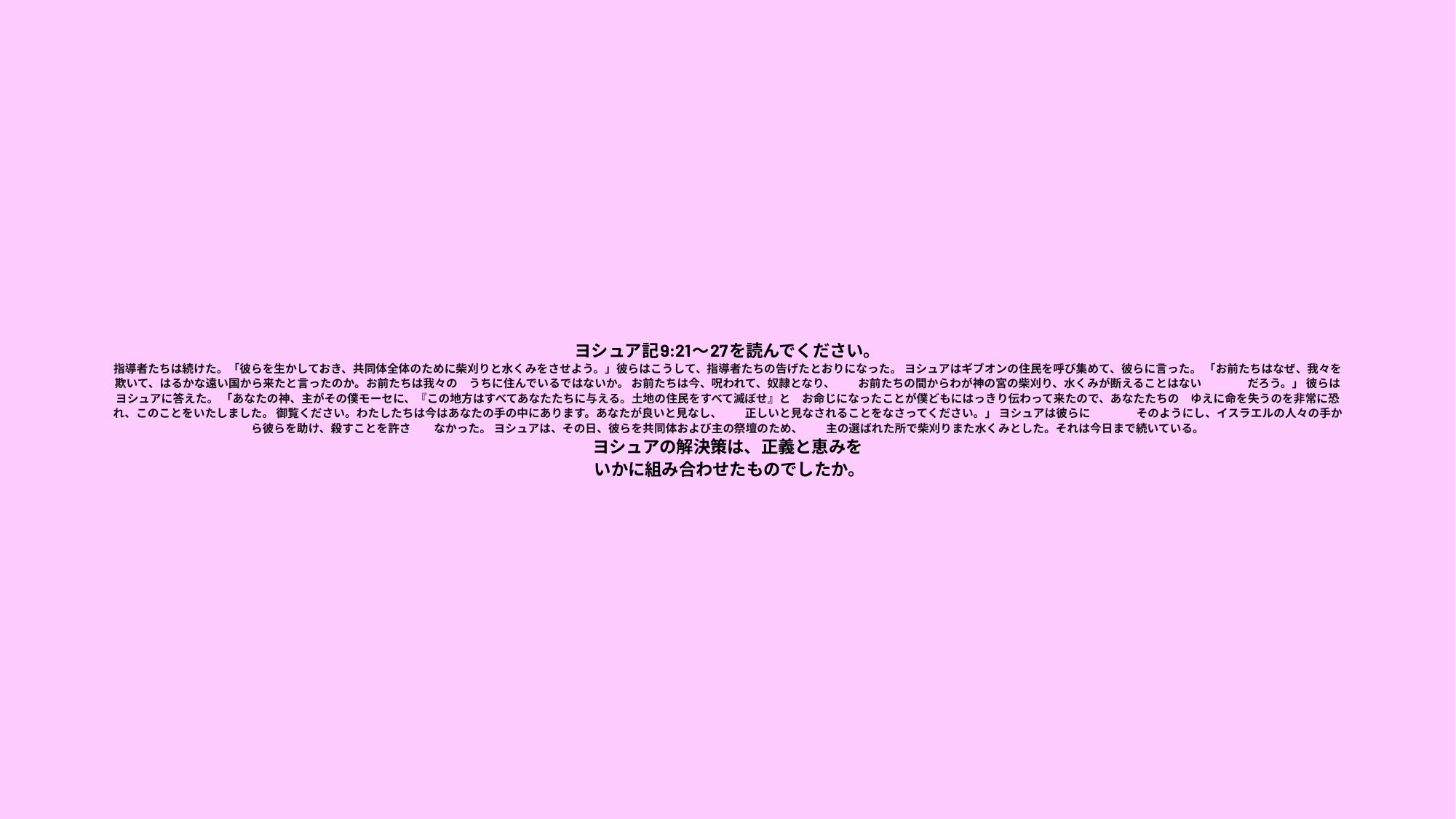

# ヨシュア記9:21～27を読んでください。 指導者たちは続けた。「彼らを生かしておき、共同体全体のために柴刈りと水くみをさせよう。」彼らはこうして、指導者たちの告げたとおりになった。 ヨシュアはギブオンの住民を呼び集めて、彼らに言った。 「お前たちはなぜ、我々を欺いて、はるかな遠い国から来たと言ったのか。お前たちは我々の　うちに住んでいるではないか。 お前たちは今、呪われて、奴隷となり、　　お前たちの間からわが神の宮の柴刈り、水くみが断えることはない　　　　だろう。」 彼らはヨシュアに答えた。 「あなたの神、主がその僕モーセに、『この地方はすべてあなたたちに与える。土地の住民をすべて滅ぼせ』と　お命じになったことが僕どもにはっきり伝わって来たので、あなたたちの　ゆえに命を失うのを非常に恐れ、このことをいたしました。 御覧ください。わたしたちは今はあなたの手の中にあります。あなたが良いと見なし、　　正しいと見なされることをなさってください。」 ヨシュアは彼らに　　　　そのようにし、イスラエルの人々の手から彼らを助け、殺すことを許さ　　なかった。 ヨシュアは、その日、彼らを共同体および主の祭壇のため、　　主の選ばれた所で柴刈りまた水くみとした。それは今日まで続いている。 ヨシュアの解決策は、正義と恵みを いかに組み合わせたものでしたか。